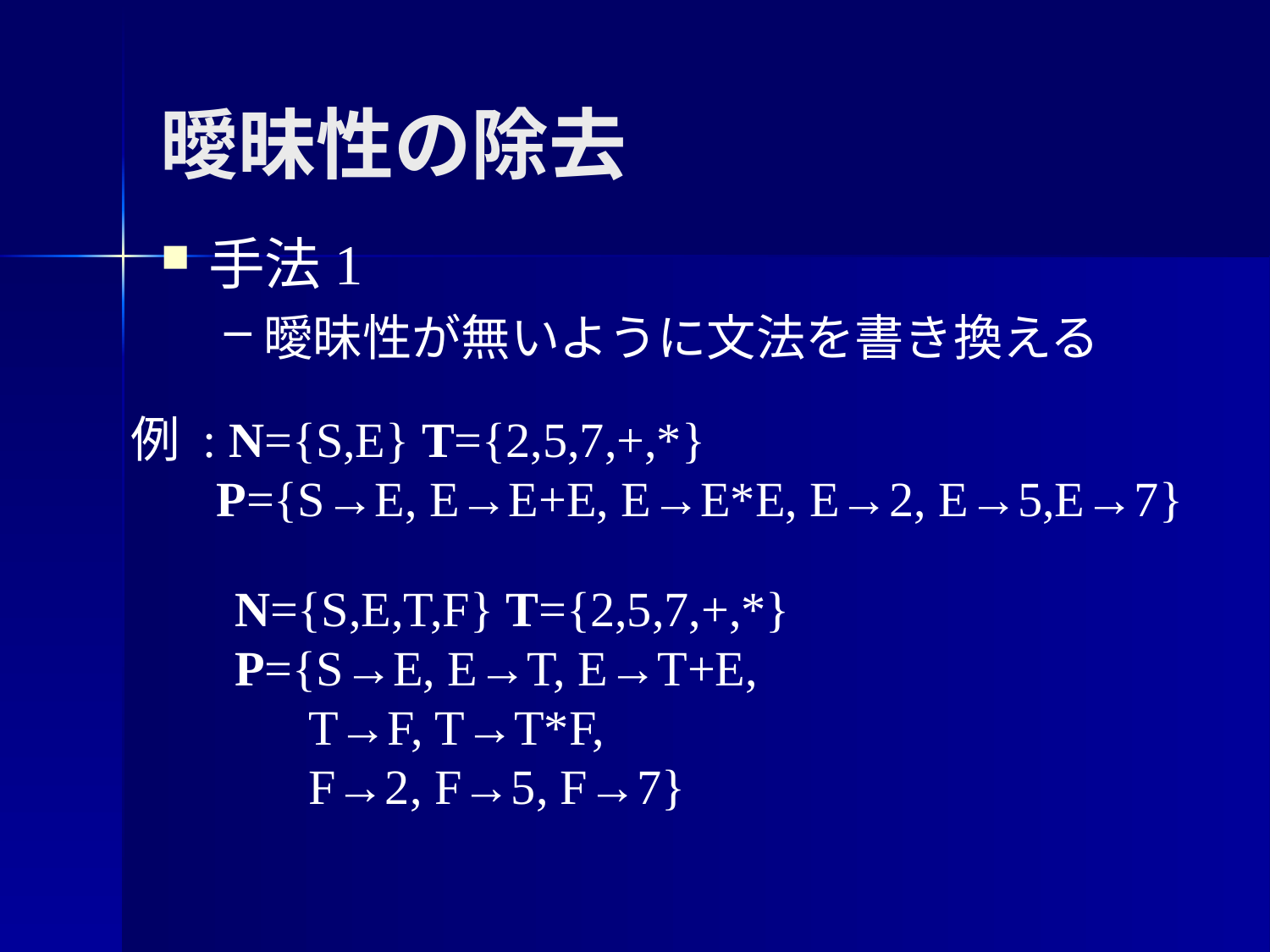

# 曖昧性の除去
手法1
曖昧性が無いように文法を書き換える
例 : N={S,E} T={2,5,7,+,*}
       P={S→E, E→E+E, E→E*E, E→2, E→5,E→7}
N={S,E,T,F} T={2,5,7,+,*}
P={S→E, E→T, E→T+E,
      T→F, T→T*F,
      F→2, F→5, F→7}